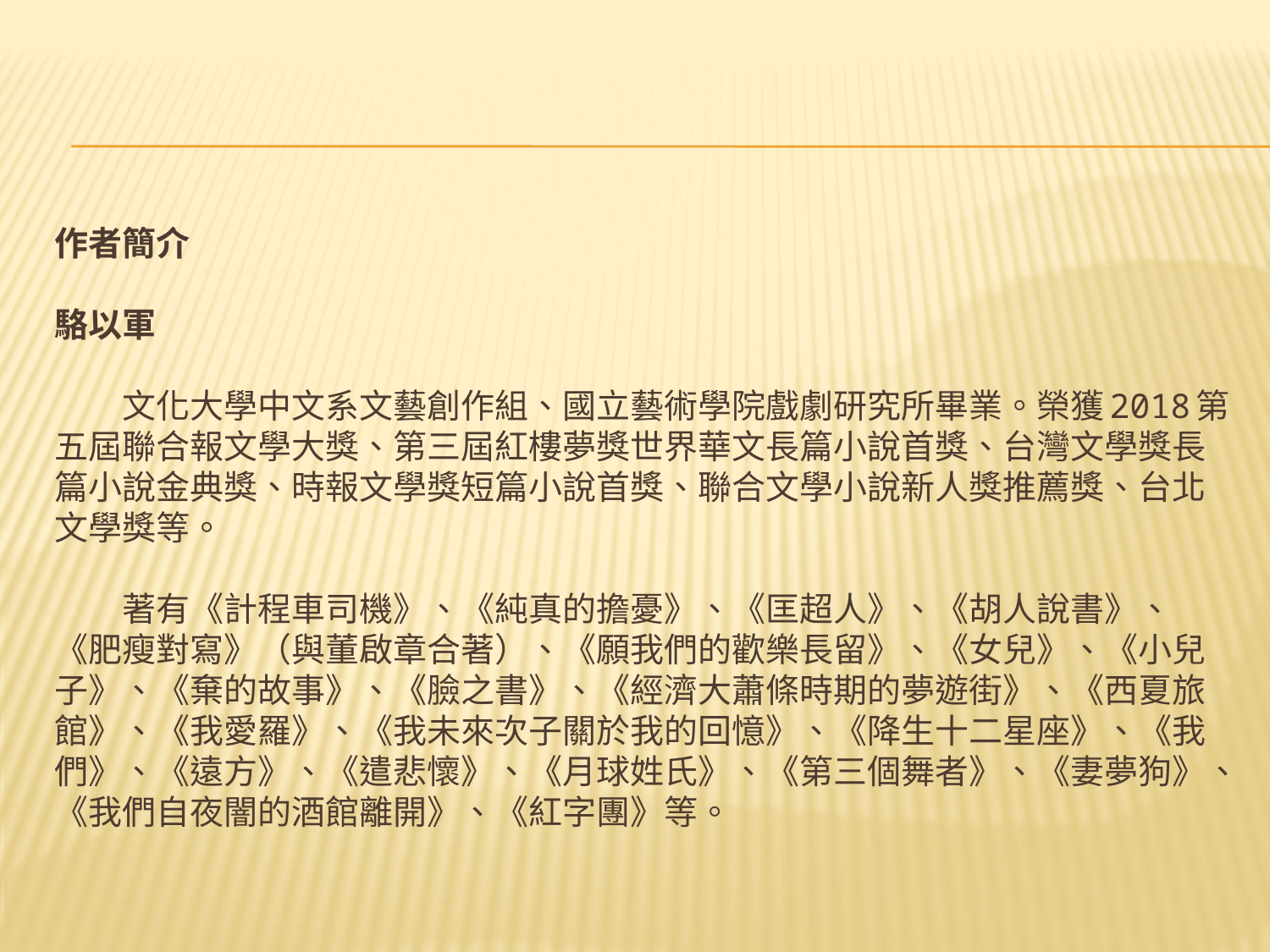

#
作者簡介
駱以軍
　　文化大學中文系文藝創作組、國立藝術學院戲劇研究所畢業。榮獲2018第五屆聯合報文學大獎、第三屆紅樓夢獎世界華文長篇小說首獎、台灣文學獎長篇小說金典獎、時報文學獎短篇小說首獎、聯合文學小說新人獎推薦獎、台北文學獎等。
　　著有《計程車司機》、《純真的擔憂》、《匡超人》、《胡人說書》、《肥瘦對寫》（與董啟章合著）、《願我們的歡樂長留》、《女兒》、《小兒子》、《棄的故事》、《臉之書》、《經濟大蕭條時期的夢遊街》、《西夏旅館》、《我愛羅》、《我未來次子關於我的回憶》、《降生十二星座》、《我們》、《遠方》、《遣悲懷》、《月球姓氏》、《第三個舞者》、《妻夢狗》、《我們自夜闇的酒館離開》、《紅字團》等。